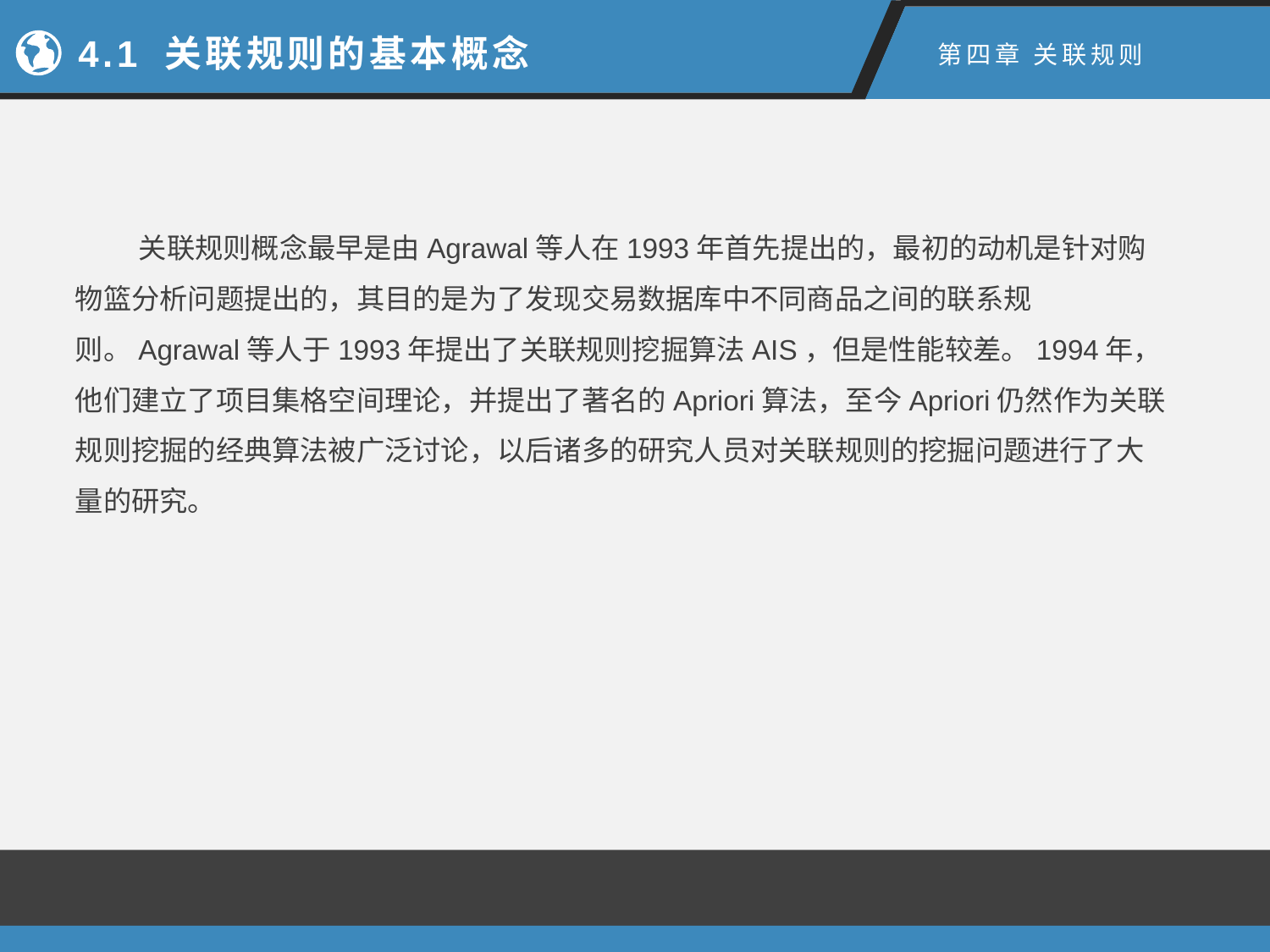

4.1 关联规则的基本概念

第四章 关联规则
关联规则概念最早是由Agrawal等人在1993年首先提出的，最初的动机是针对购物篮分析问题提出的，其目的是为了发现交易数据库中不同商品之间的联系规则。Agrawal等人于1993年提出了关联规则挖掘算法AIS，但是性能较差。1994年，他们建立了项目集格空间理论，并提出了著名的Apriori算法，至今Apriori仍然作为关联规则挖掘的经典算法被广泛讨论，以后诸多的研究人员对关联规则的挖掘问题进行了大量的研究。